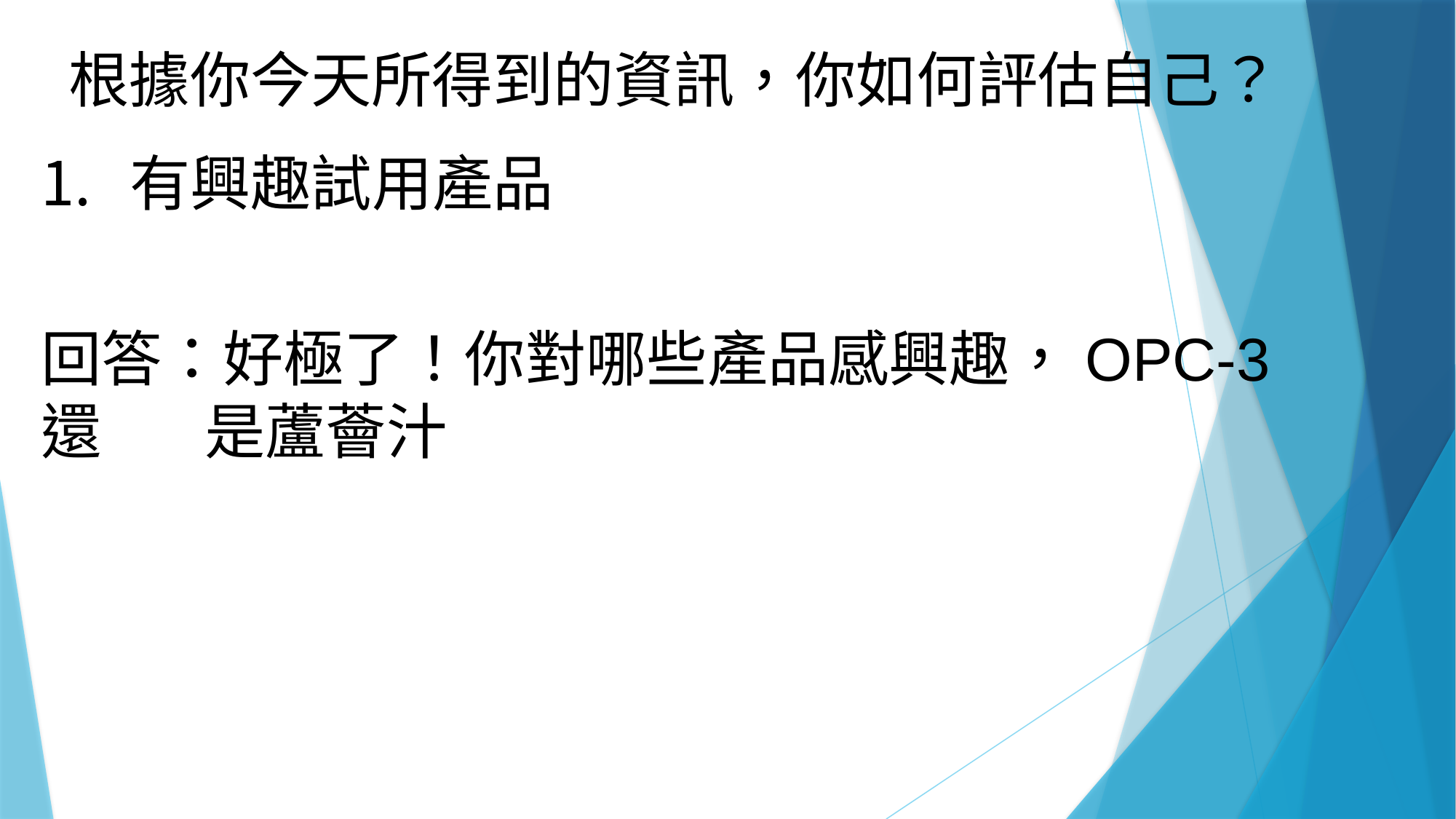

根據你今天所得到的資訊，你如何評估自己？
有興趣試用產品
回答：好極了！你對哪些產品感興趣，OPC-3還	    是蘆薈汁